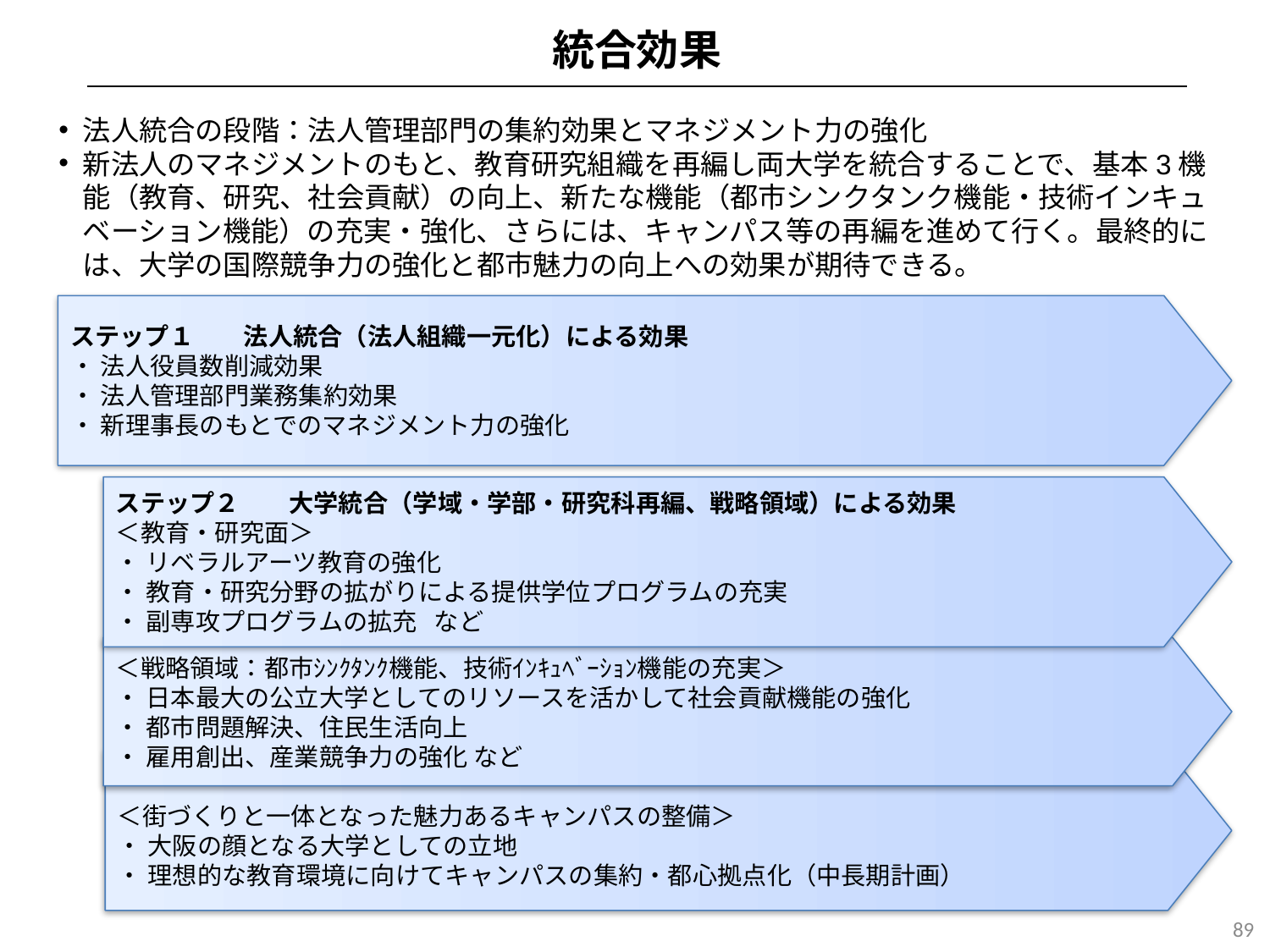

統合効果
法人統合の段階：法人管理部門の集約効果とマネジメント力の強化
新法人のマネジメントのもと、教育研究組織を再編し両大学を統合することで、基本3機能（教育、研究、社会貢献）の向上、新たな機能（都市シンクタンク機能・技術インキュベーション機能）の充実・強化、さらには、キャンパス等の再編を進めて行く。最終的には、大学の国際競争力の強化と都市魅力の向上への効果が期待できる。
ステップ１　　法人統合（法人組織一元化）による効果
・ 法人役員数削減効果
・ 法人管理部門業務集約効果
・ 新理事長のもとでのマネジメント力の強化
ステップ２　　大学統合（学域・学部・研究科再編、戦略領域）による効果
＜教育・研究面＞
・ リベラルアーツ教育の強化
・ 教育・研究分野の拡がりによる提供学位プログラムの充実
・ 副専攻プログラムの拡充   など
＜戦略領域：都市ｼﾝｸﾀﾝｸ機能、技術ｲﾝｷｭﾍﾞｰｼｮﾝ機能の充実＞
・ 日本最大の公立大学としてのリソースを活かして社会貢献機能の強化
・ 都市問題解決、住民生活向上
・ 雇用創出、産業競争力の強化 など

＜街づくりと一体となった魅力あるキャンパスの整備＞
・ 大阪の顔となる大学としての立地
・ 理想的な教育環境に向けてキャンパスの集約・都心拠点化（中長期計画）

89